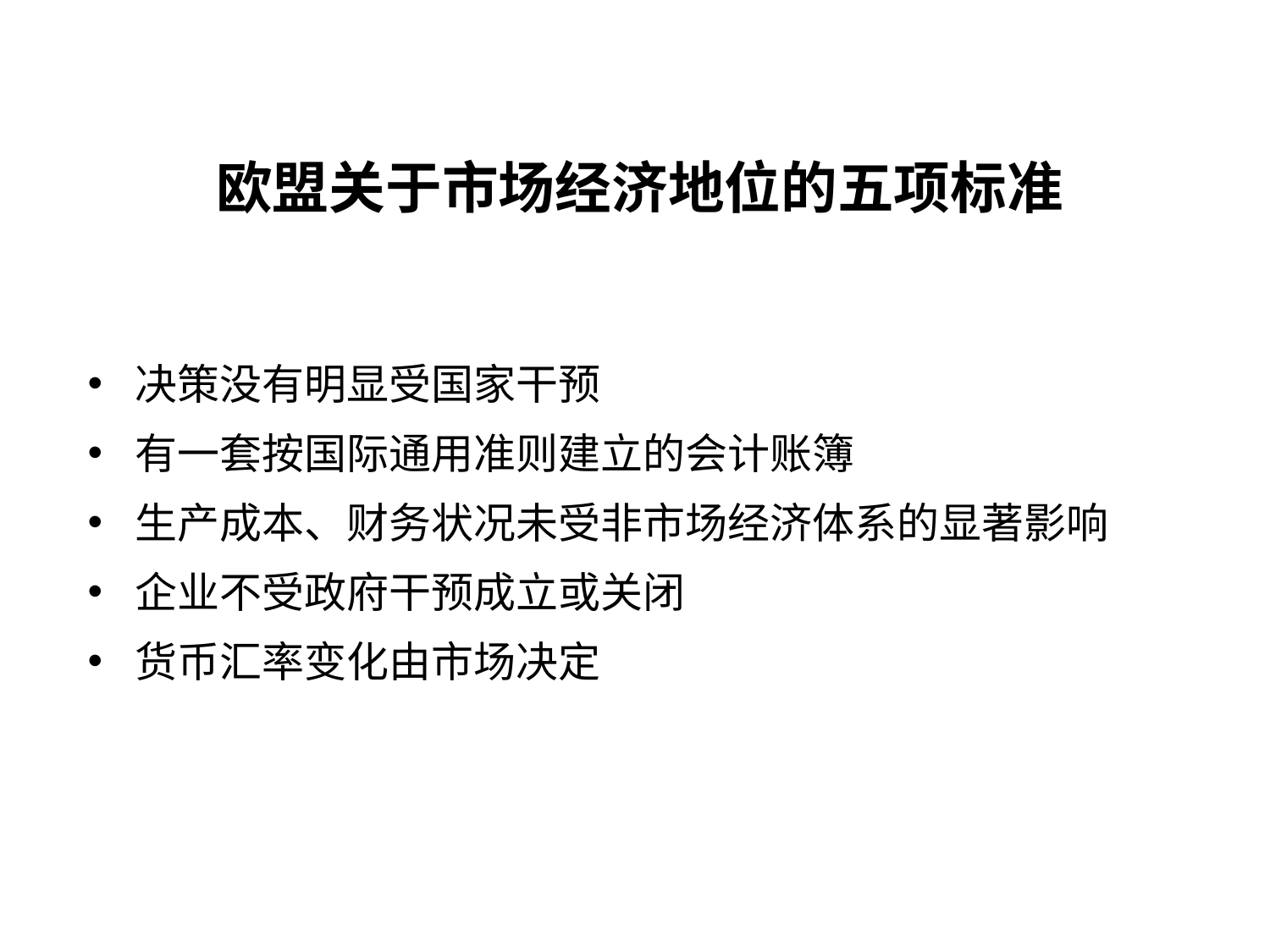

欧盟关于市场经济地位的五项标准

决策没有明显受国家干预
有一套按国际通用准则建立的会计账簿
生产成本、财务状况未受非市场经济体系的显著影响
企业不受政府干预成立或关闭
货币汇率变化由市场决定
IWEP